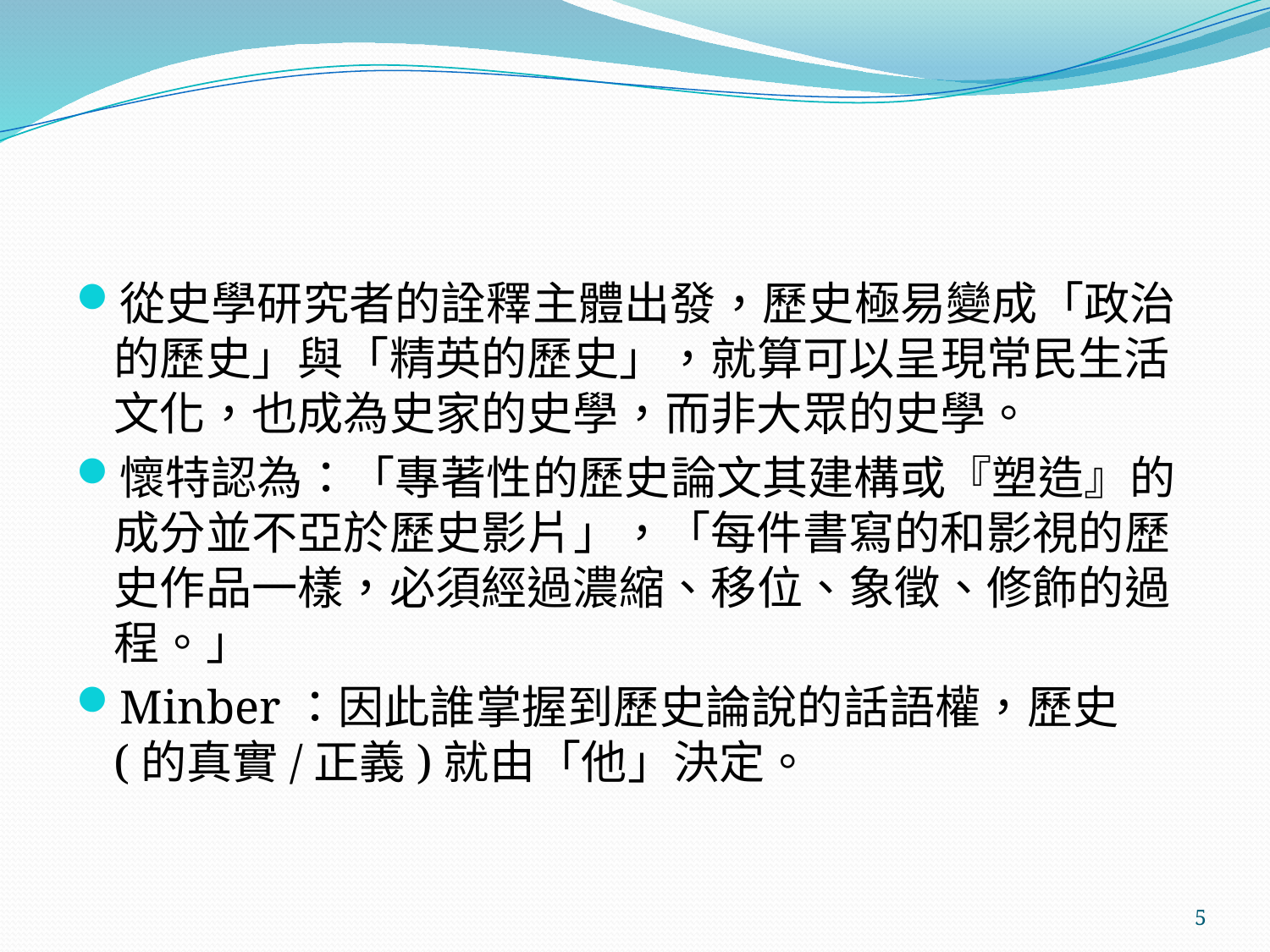

#
從史學研究者的詮釋主體出發，歷史極易變成「政治的歷史」與「精英的歷史」，就算可以呈現常民生活文化，也成為史家的史學，而非大眾的史學。
懷特認為：「專著性的歷史論文其建構或『塑造』的成分並不亞於歷史影片」，「每件書寫的和影視的歷史作品一樣，必須經過濃縮、移位、象徵、修飾的過程。」
Minber：因此誰掌握到歷史論說的話語權，歷史(的真實/正義)就由「他」決定。
5